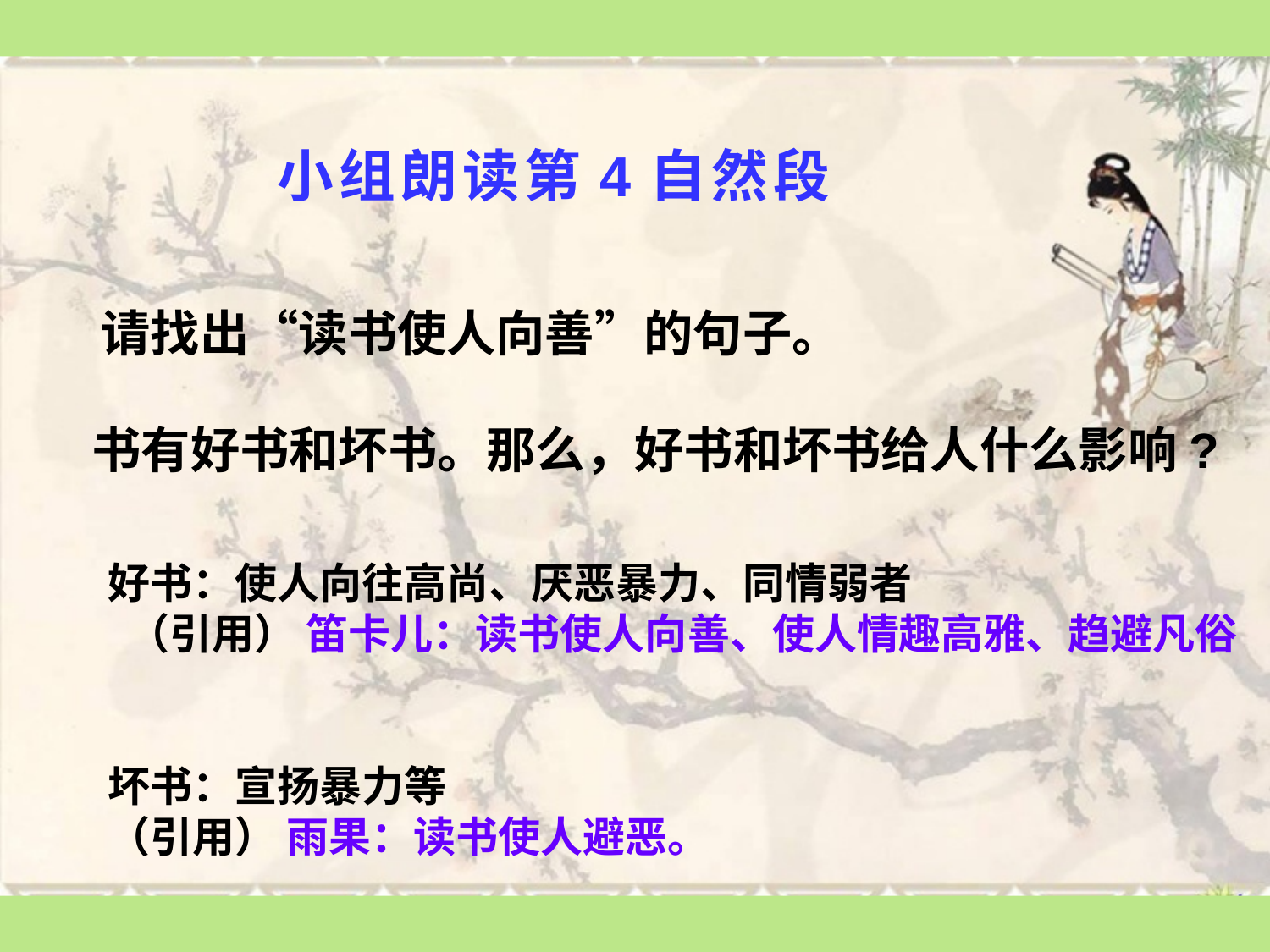

小组朗读第4自然段
请找出“读书使人向善”的句子。
书有好书和坏书。那么，好书和坏书给人什么影响?

好书：使人向往高尚、厌恶暴力、同情弱者
 （引用） 笛卡儿：读书使人向善、使人情趣高雅、趋避凡俗

坏书：宣扬暴力等
（引用） 雨果：读书使人避恶。